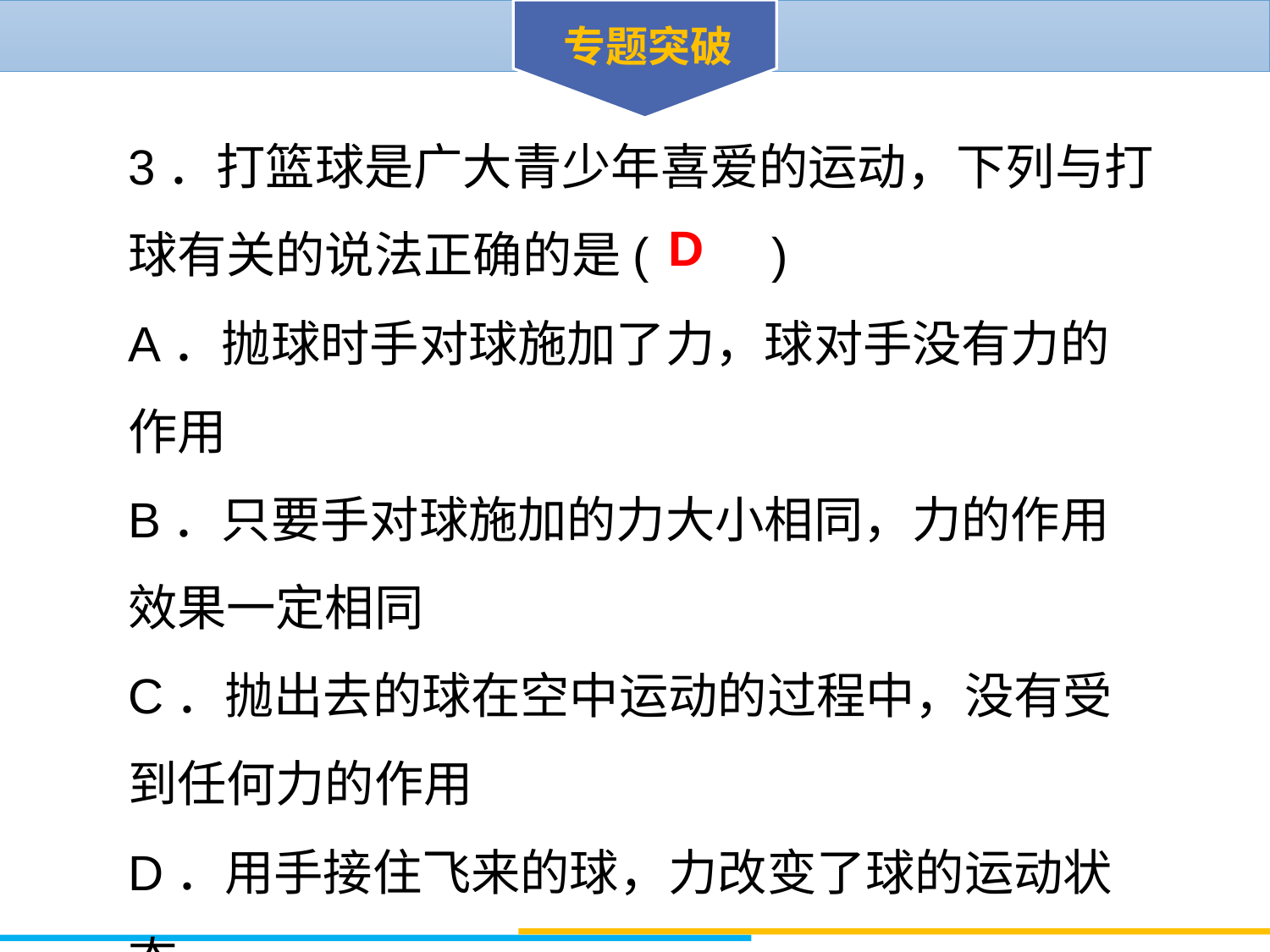

专题突破
3．打篮球是广大青少年喜爱的运动，下列与打球有关的说法正确的是(　　)
A．抛球时手对球施加了力，球对手没有力的作用
B．只要手对球施加的力大小相同，力的作用效果一定相同
C．抛出去的球在空中运动的过程中，没有受到任何力的作用
D．用手接住飞来的球，力改变了球的运动状态
D